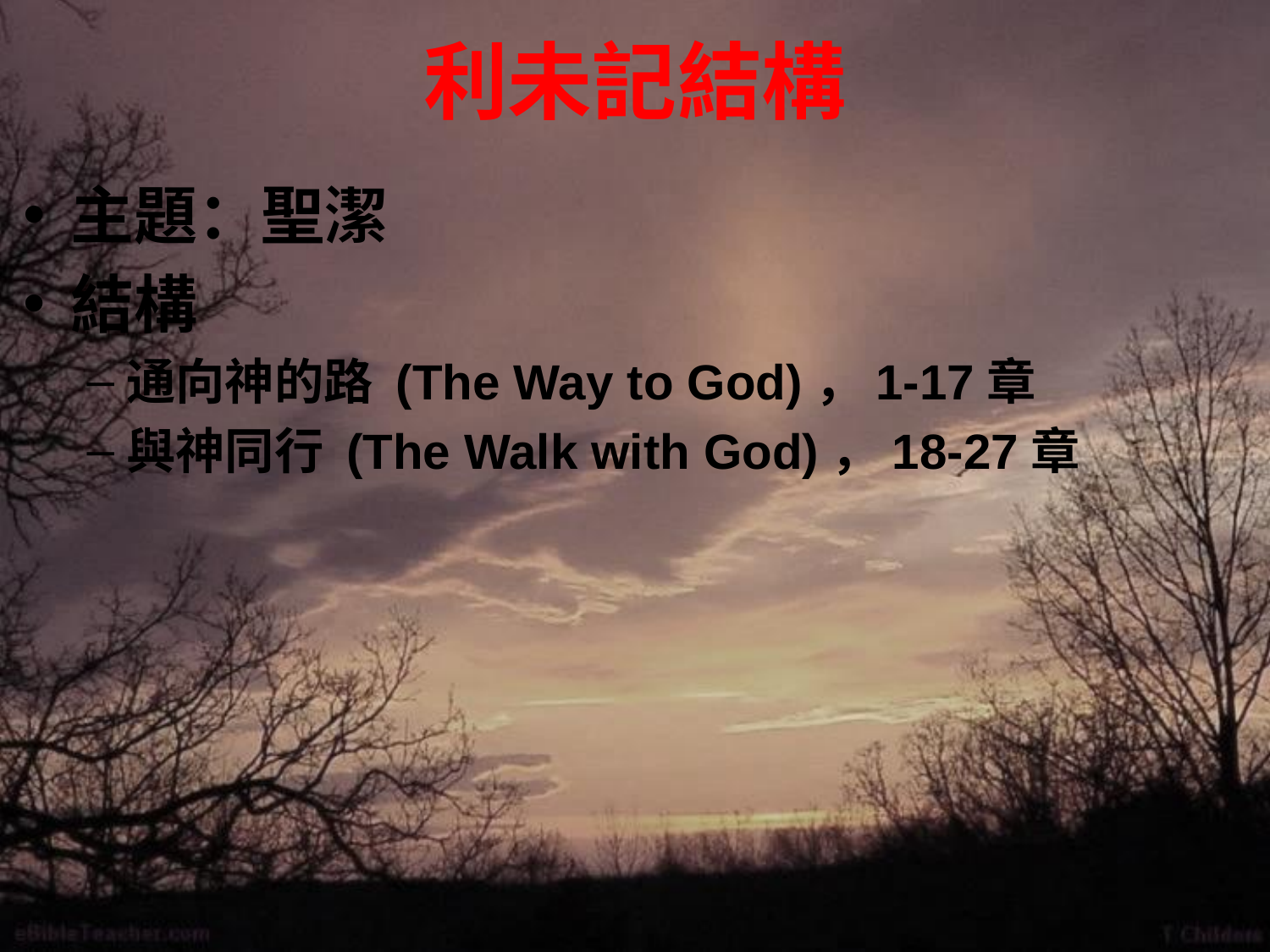

# 利未記結構
主題：聖潔
結構
通向神的路 (The Way to God)，1-17章
與神同行 (The Walk with God)，18-27章